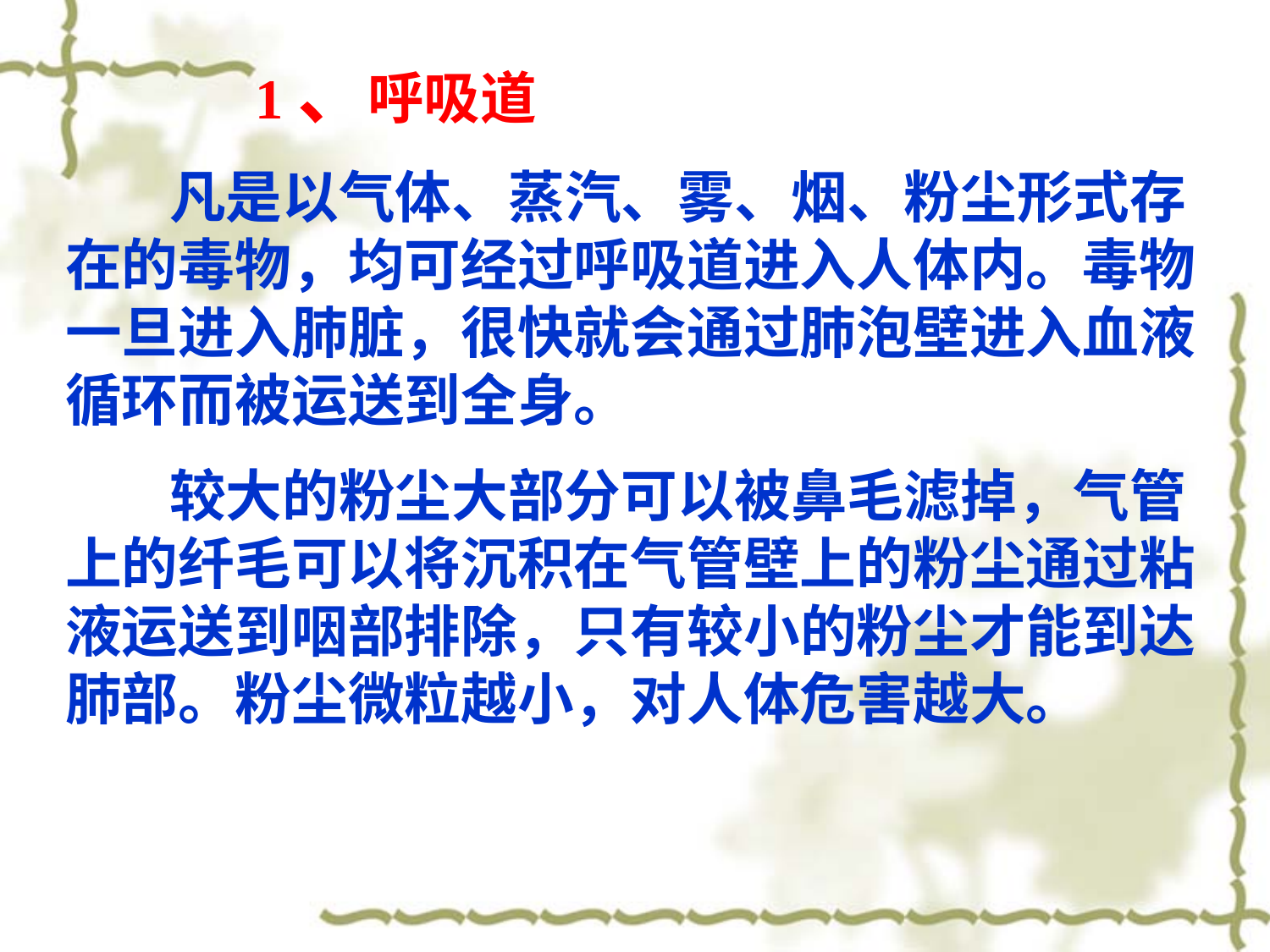

1、呼吸道
       凡是以气体、蒸汽、雾、烟、粉尘形式存在的毒物，均可经过呼吸道进入人体内。毒物一旦进入肺脏，很快就会通过肺泡壁进入血液循环而被运送到全身。
       较大的粉尘大部分可以被鼻毛滤掉，气管上的纤毛可以将沉积在气管壁上的粉尘通过粘液运送到咽部排除，只有较小的粉尘才能到达肺部。粉尘微粒越小，对人体危害越大。
50